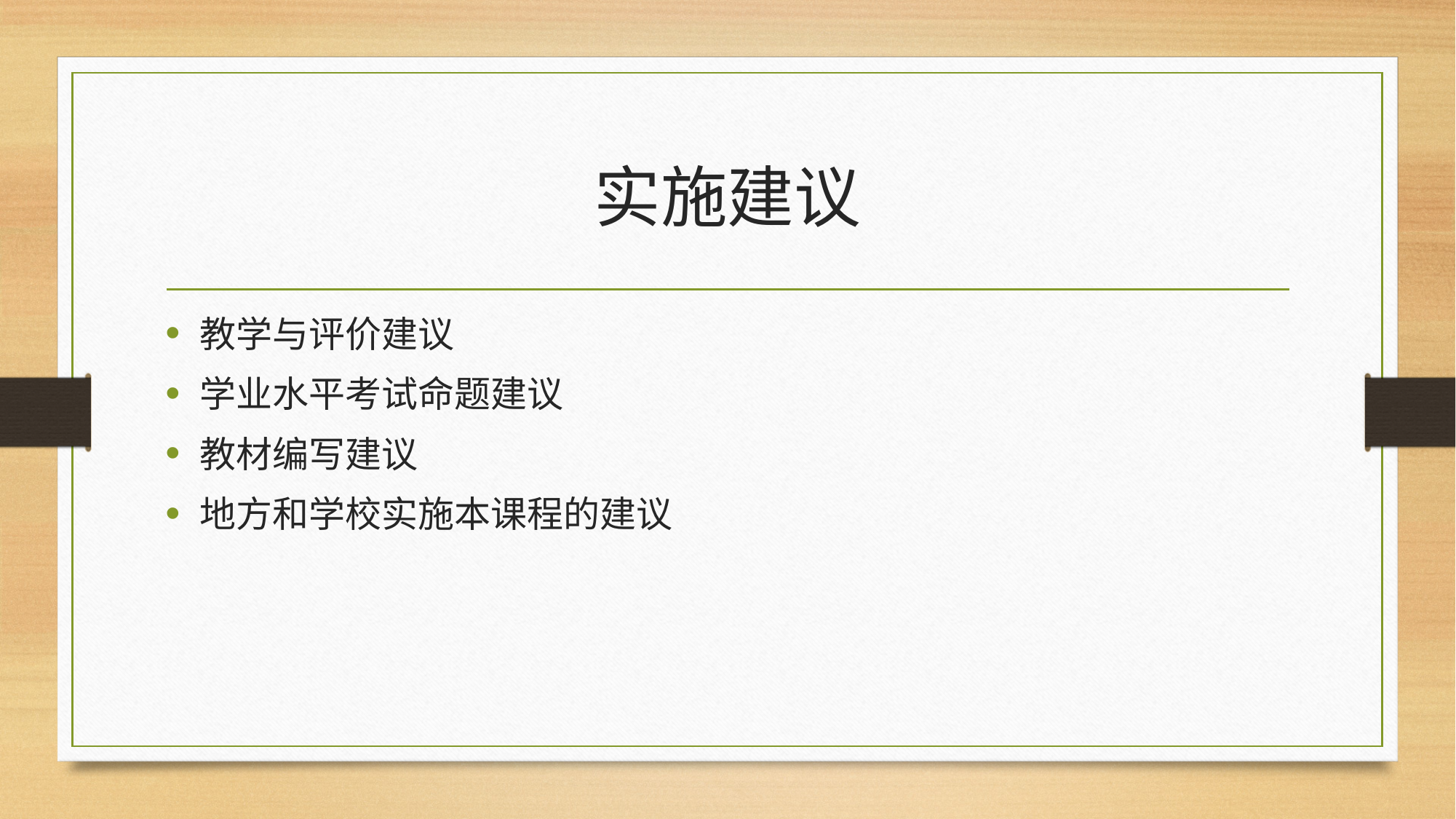

# 实施建议
教学与评价建议
学业水平考试命题建议
教材编写建议
地方和学校实施本课程的建议